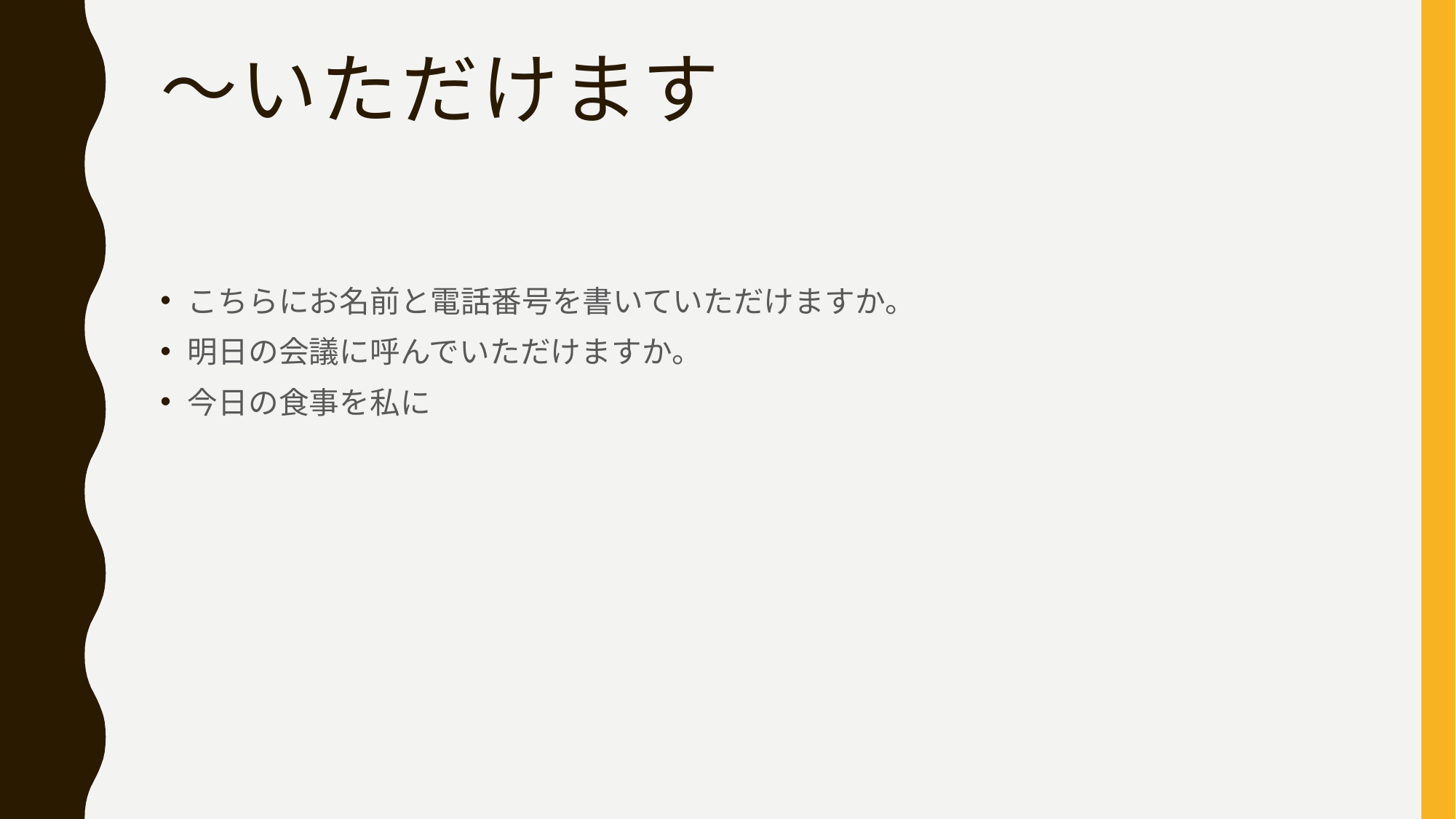

# ～いただけます
こちらにお名前と電話番号を書いていただけますか。
明日の会議に呼んでいただけますか。
今日の食事を私に